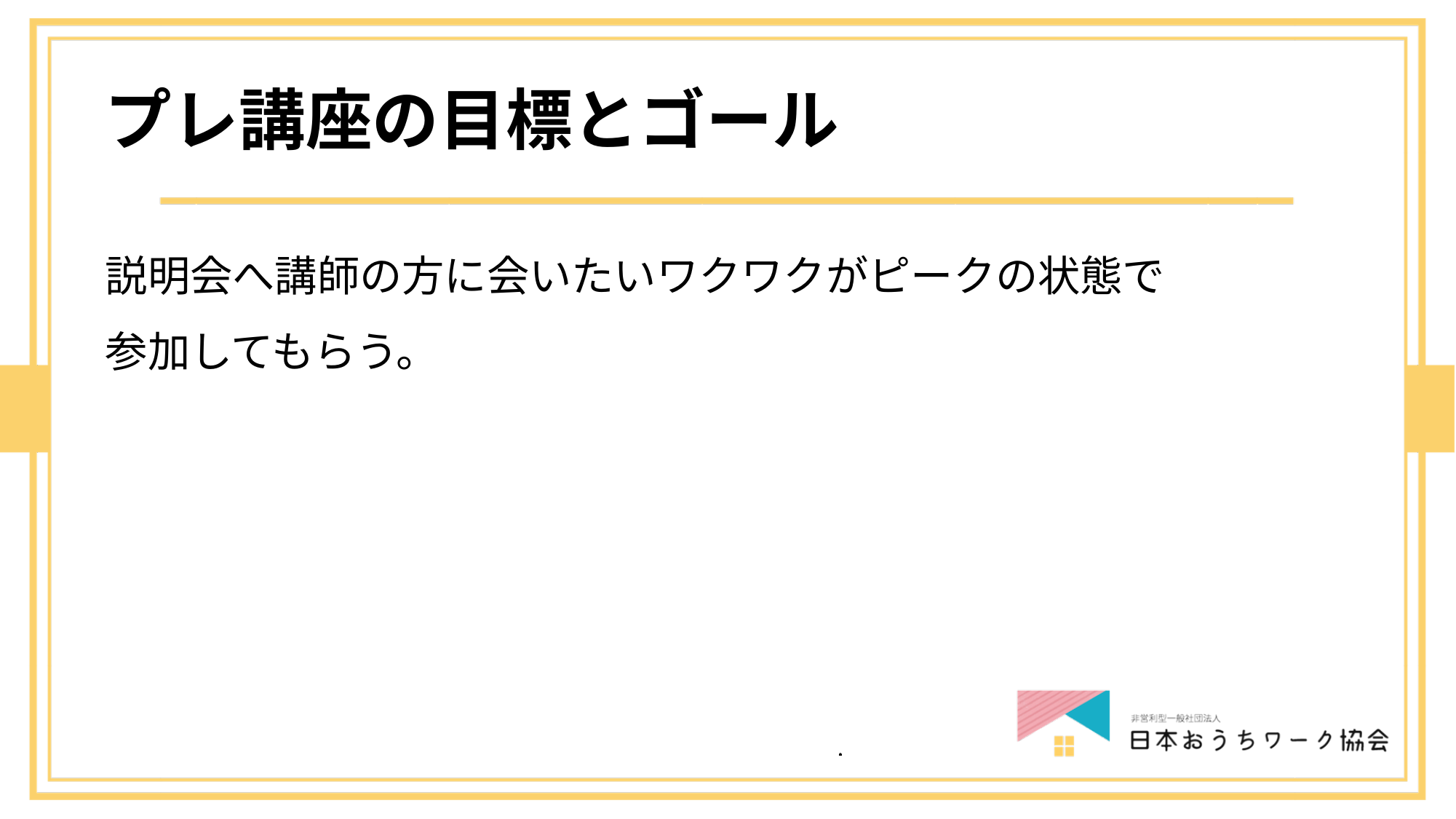

# プレ講座の目標とゴール
説明会へ講師の方に会いたいワクワクがピークの状態で
参加してもらう。